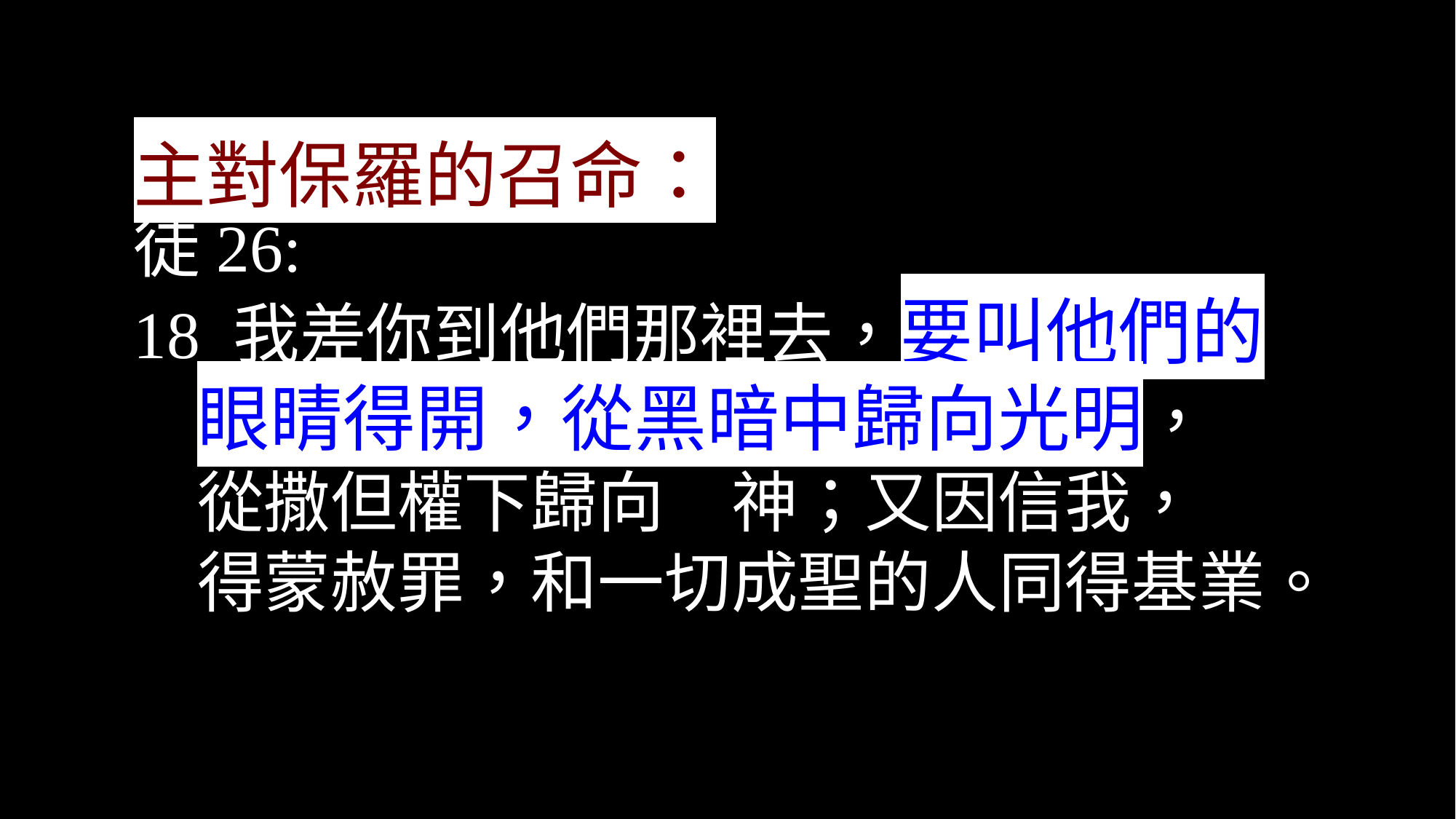

主對保羅的召命：
徒26:
18 我差你到他們那裡去，要叫他們的眼睛得開，從黑暗中歸向光明，從撒但權下歸向　神；又因信我， 得蒙赦罪，和一切成聖的人同得基業。